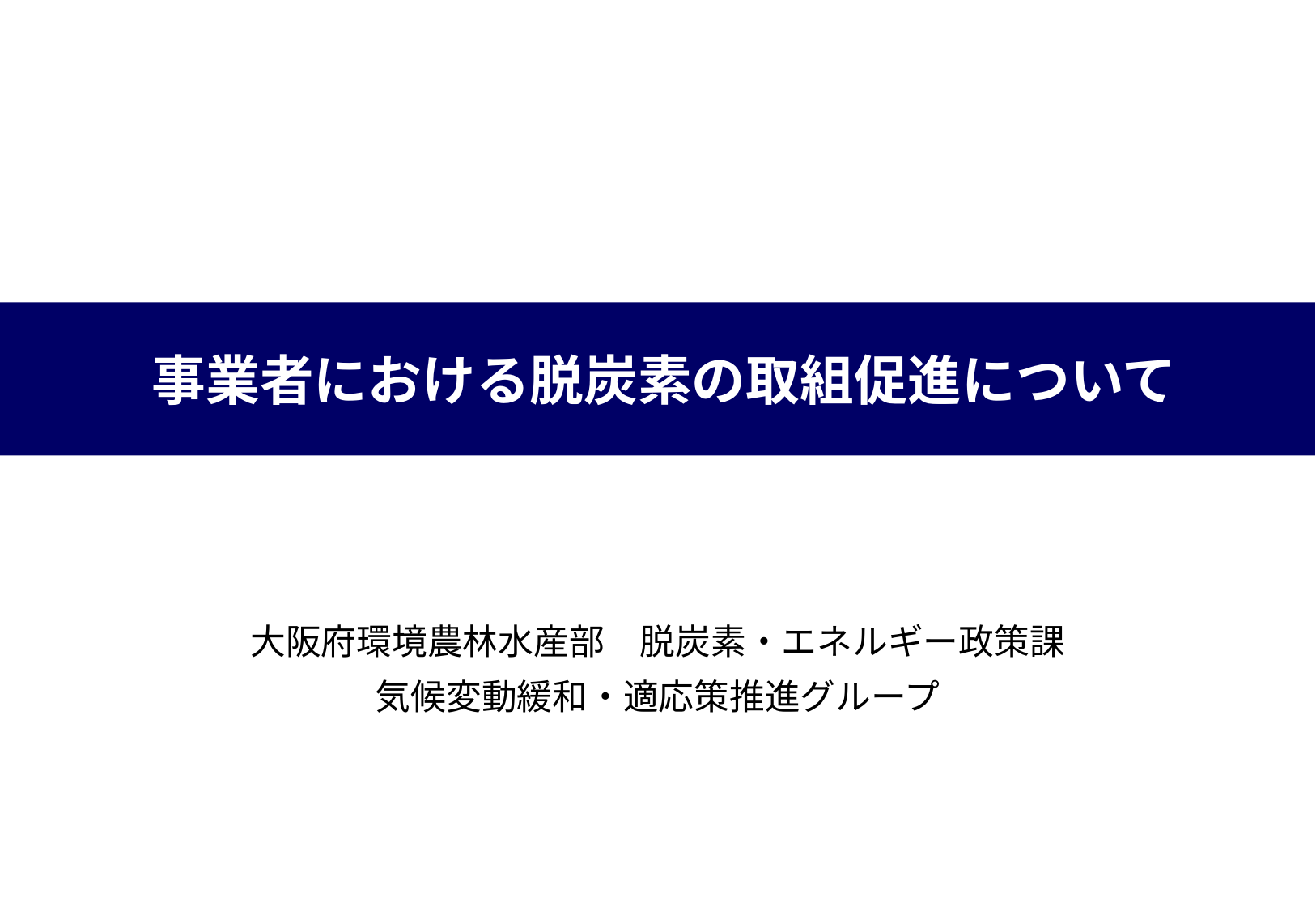

事業者における脱炭素の取組促進について
大阪府環境農林水産部　脱炭素・エネルギー政策課
気候変動緩和・適応策推進グループ